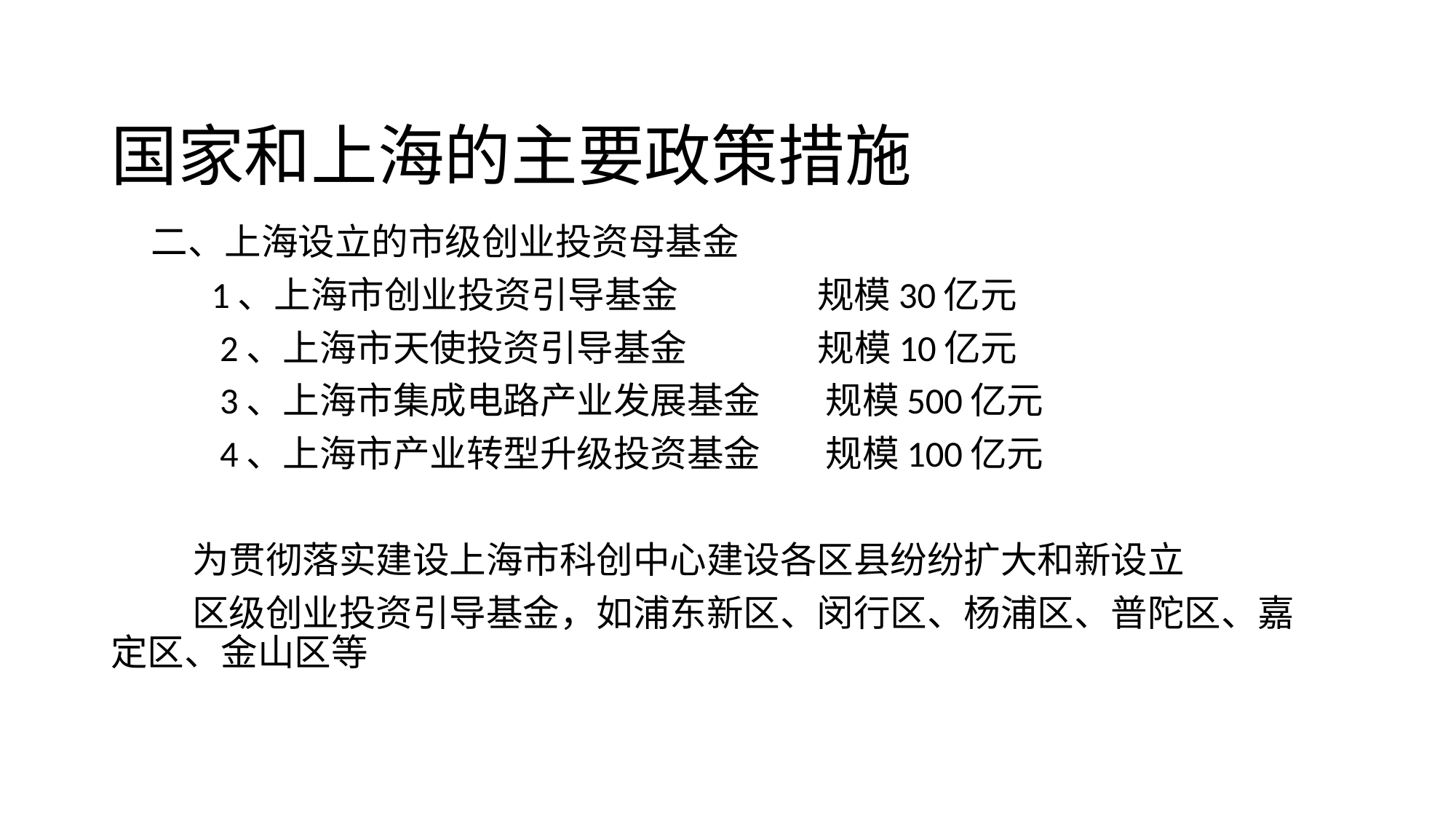

# 国家和上海的主要政策措施
    二、上海设立的市级创业投资母基金
            1、上海市创业投资引导基金                 规模30亿元
             2、上海市天使投资引导基金                规模10亿元
             3、上海市集成电路产业发展基金        规模500亿元
             4、上海市产业转型升级投资基金        规模100亿元

         为贯彻落实建设上海市科创中心建设各区县纷纷扩大和新设立
         区级创业投资引导基金，如浦东新区、闵行区、杨浦区、普陀区、嘉    定区、金山区等